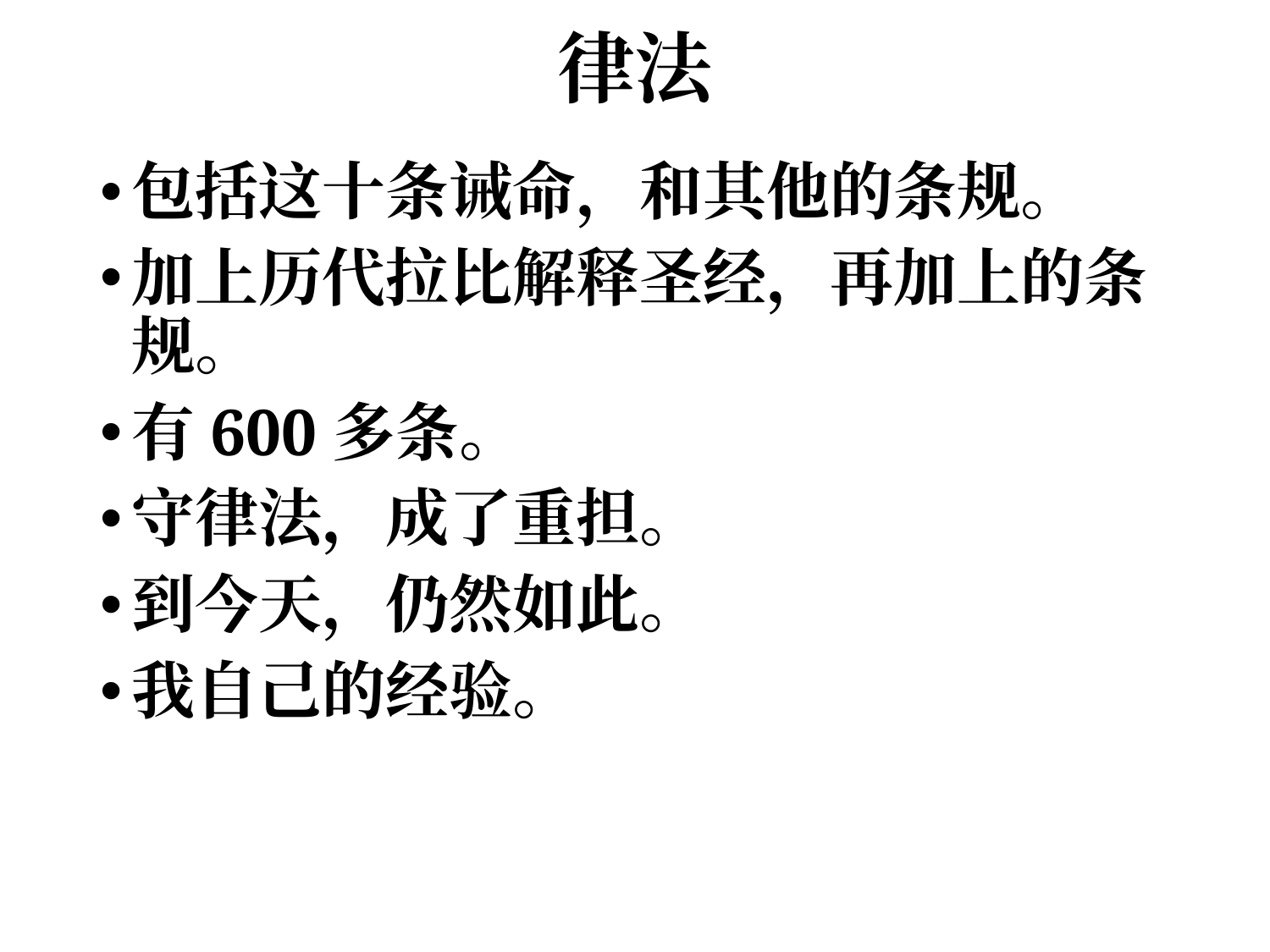

# 律法
包括这十条诫命，和其他的条规。
加上历代拉比解释圣经，再加上的条规。
有600多条。
守律法，成了重担。
到今天，仍然如此。
我自己的经验。